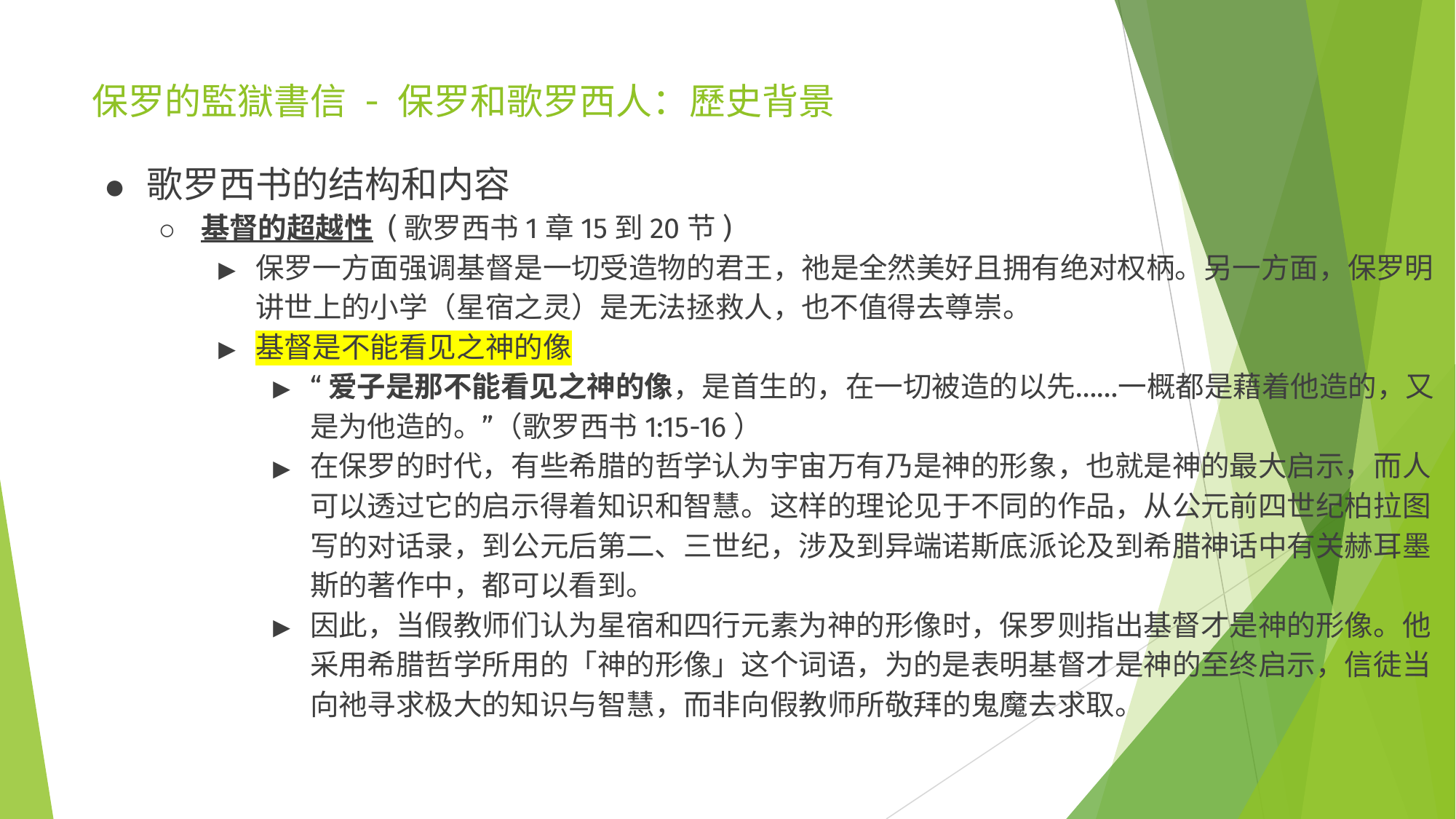

# 保罗的監獄書信 - 保罗和歌罗西人：歷史背景
歌罗西书的结构和内容
基督的超越性 (歌罗西书1章15到20节)
保罗一方面强调基督是一切受造物的君王，祂是全然美好且拥有绝对权柄。另一方面，保罗明讲世上的小学（星宿之灵）是无法拯救人，也不值得去尊崇。
基督是不能看见之神的像
“爱子是那不能看见之神的像，是首生的，在一切被造的以先……一概都是藉着他造的，又是为他造的。”（歌罗西书1:15-16）
在保罗的时代，有些希腊的哲学认为宇宙万有乃是神的形象，也就是神的最大启示，而人可以透过它的启示得着知识和智慧。这样的理论见于不同的作品，从公元前四世纪柏拉图写的对话录，到公元后第二、三世纪，涉及到异端诺斯底派论及到希腊神话中有关赫耳墨斯的著作中，都可以看到。
因此，当假教师们认为星宿和四行元素为神的形像时，保罗则指出基督才是神的形像。他采用希腊哲学所用的「神的形像」这个词语，为的是表明基督才是神的至终启示，信徒当向祂寻求极大的知识与智慧，而非向假教师所敬拜的鬼魔去求取。